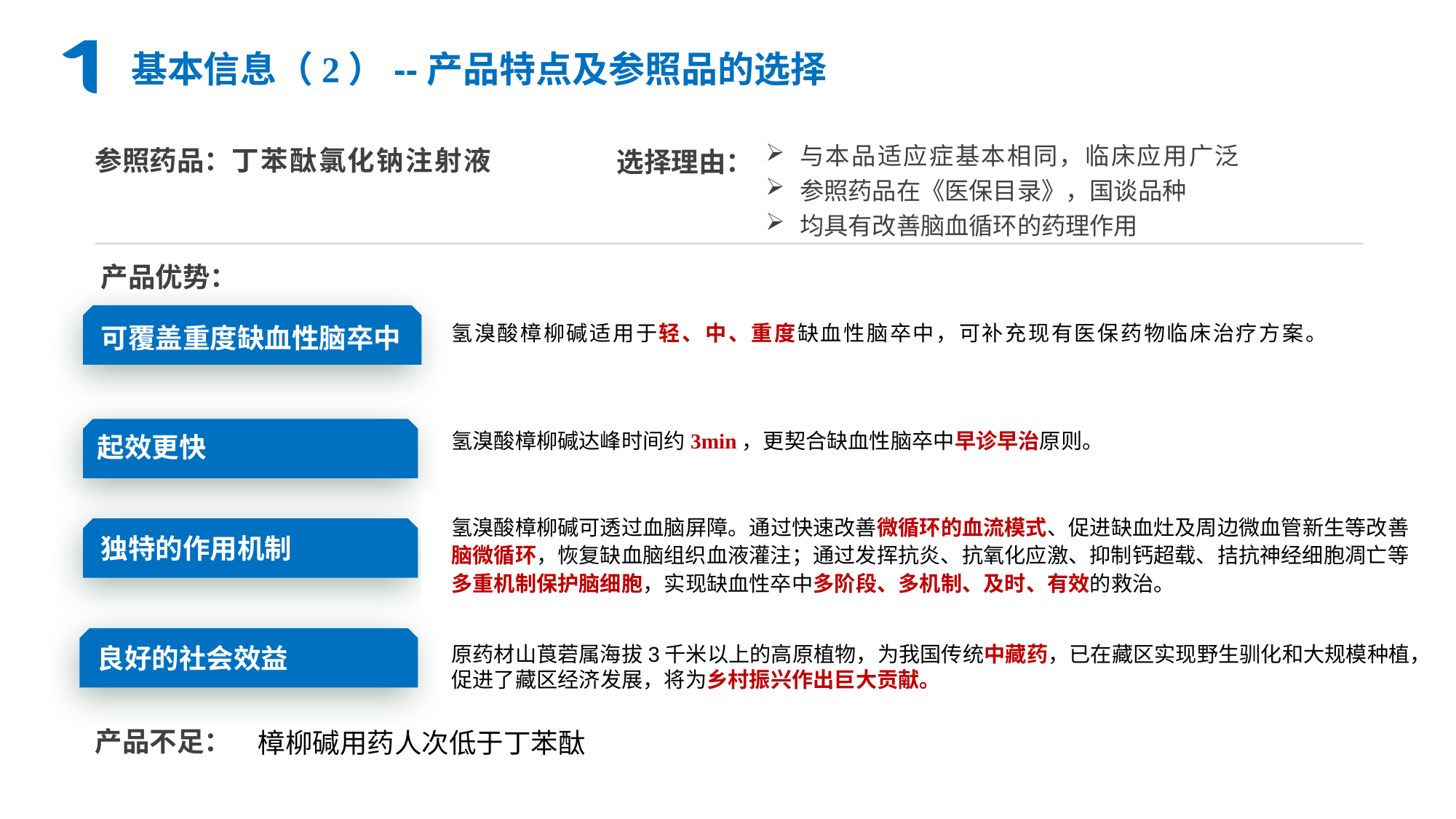

基本信息（2）--产品特点及参照品的选择
与本品适应症基本相同，临床应用广泛
参照药品在《医保目录》，国谈品种
均具有改善脑血循环的药理作用
选择理由：
参照药品：丁苯酞氯化钠注射液
产品优势：

氢溴酸樟柳碱适用于轻、中、重度缺血性脑卒中，可补充现有医保药物临床治疗方案。
可覆盖重度缺血性脑卒中

氢溴酸樟柳碱达峰时间约3min，更契合缺血性脑卒中早诊早治原则。
起效更快

氢溴酸樟柳碱可透过血脑屏障。通过快速改善微循环的血流模式、促进缺血灶及周边微血管新生等改善脑微循环，恢复缺血脑组织血液灌注；通过发挥抗炎、抗氧化应激、抑制钙超载、拮抗神经细胞凋亡等多重机制保护脑细胞，实现缺血性卒中多阶段、多机制、及时、有效的救治。

独特的作用机制

良好的社会效益
原药材山莨菪属海拔3千米以上的高原植物，为我国传统中藏药，已在藏区实现野生驯化和大规模种植，促进了藏区经济发展，将为乡村振兴作出巨大贡献。

产品不足：
樟柳碱用药人次低于丁苯酞